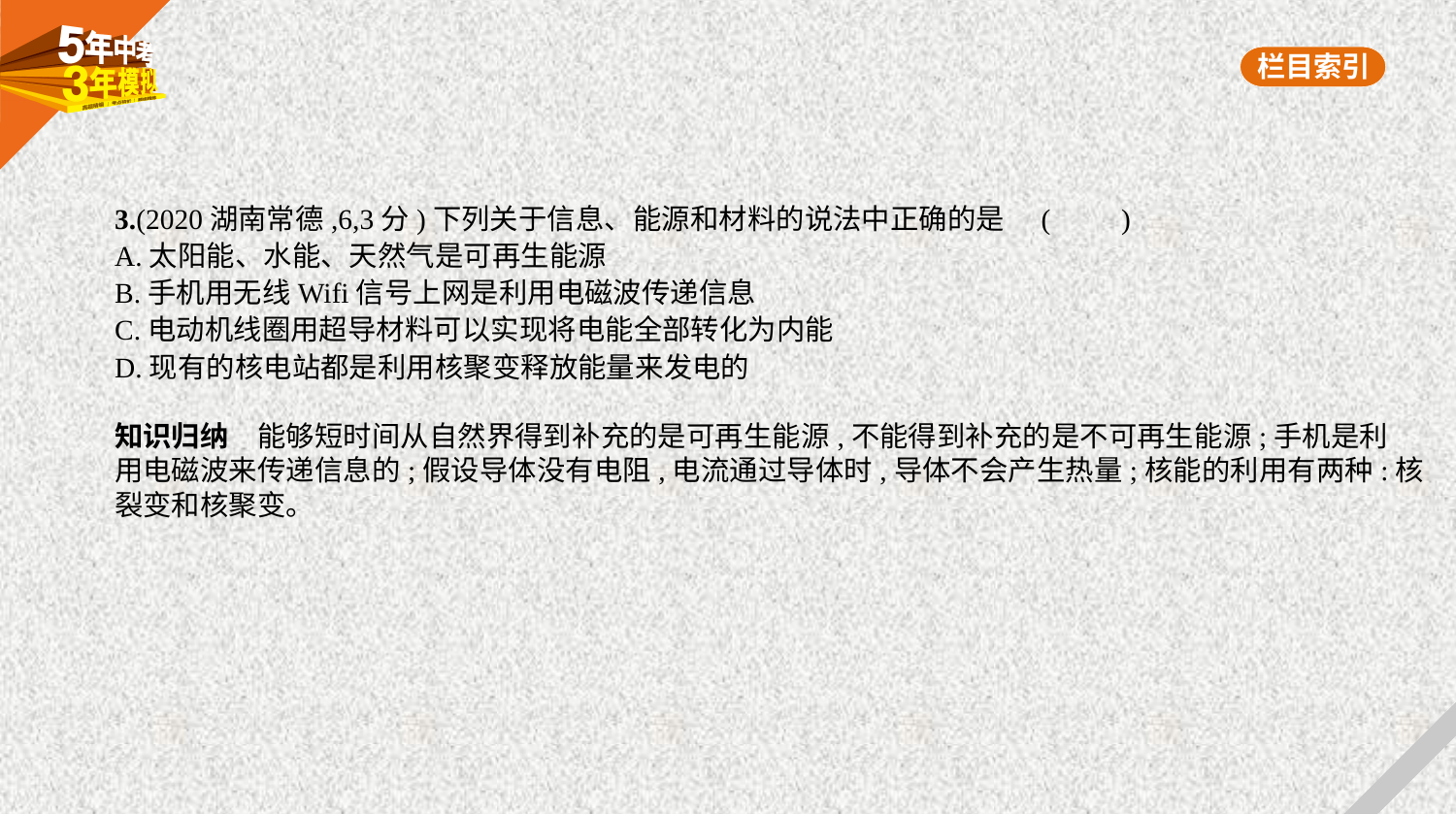

3.(2020湖南常德,6,3分)下列关于信息、能源和材料的说法中正确的是 (　　)
A.太阳能、水能、天然气是可再生能源
B.手机用无线Wifi信号上网是利用电磁波传递信息
C.电动机线圈用超导材料可以实现将电能全部转化为内能
D.现有的核电站都是利用核聚变释放能量来发电的
知识归纳　能够短时间从自然界得到补充的是可再生能源,不能得到补充的是不可再生能源;手机是利
用电磁波来传递信息的;假设导体没有电阻,电流通过导体时,导体不会产生热量;核能的利用有两种:核
裂变和核聚变。